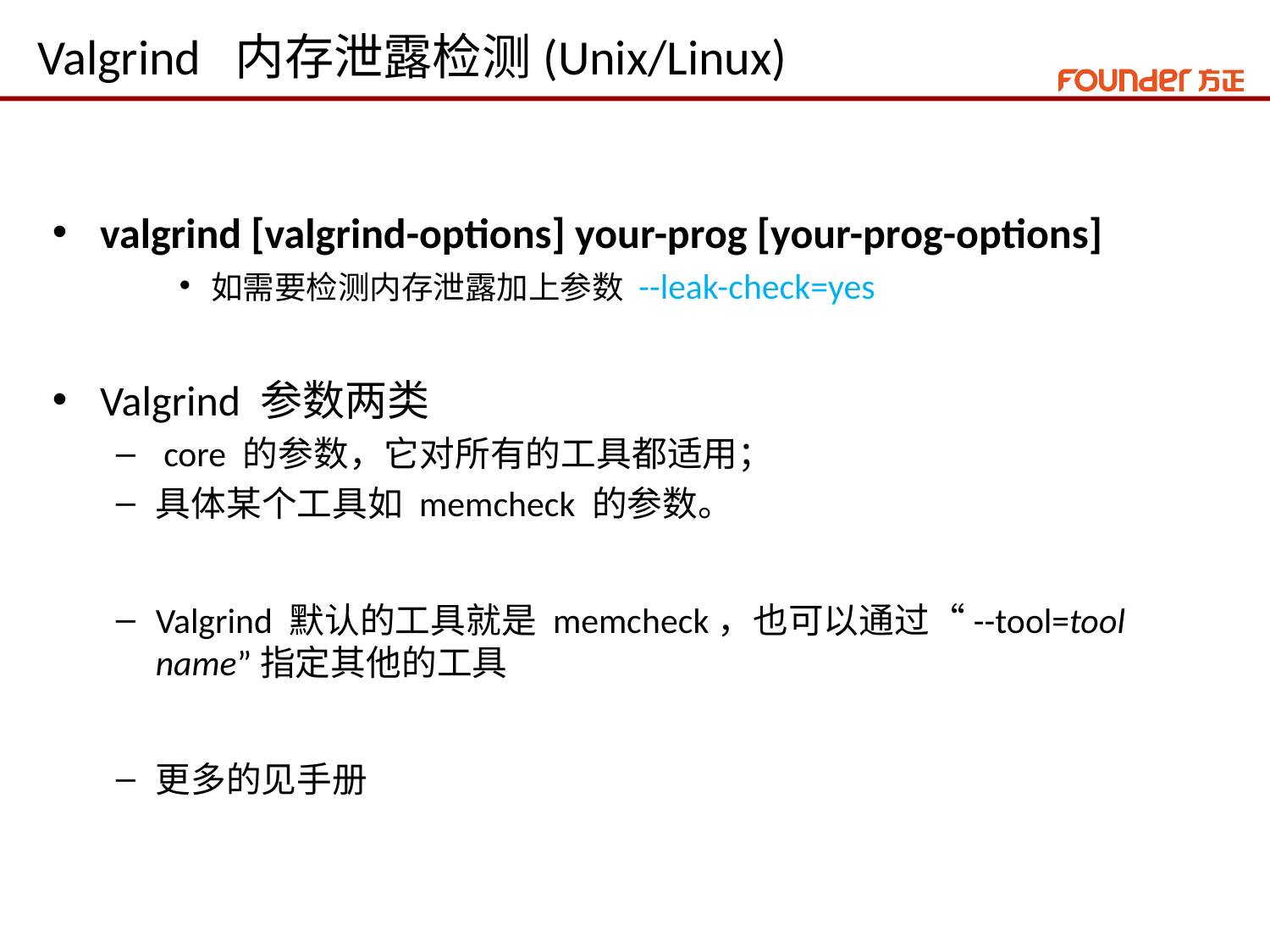

# Valgrind  内存泄露检测(Unix/Linux)

valgrind [valgrind-options] your-prog [your-prog-options]
如需要检测内存泄露加上参数 --leak-check=yes

Valgrind 参数两类
 core 的参数，它对所有的工具都适用；
具体某个工具如 memcheck 的参数。

Valgrind 默认的工具就是 memcheck，也可以通过“--tool=tool name”指定其他的工具

更多的见手册